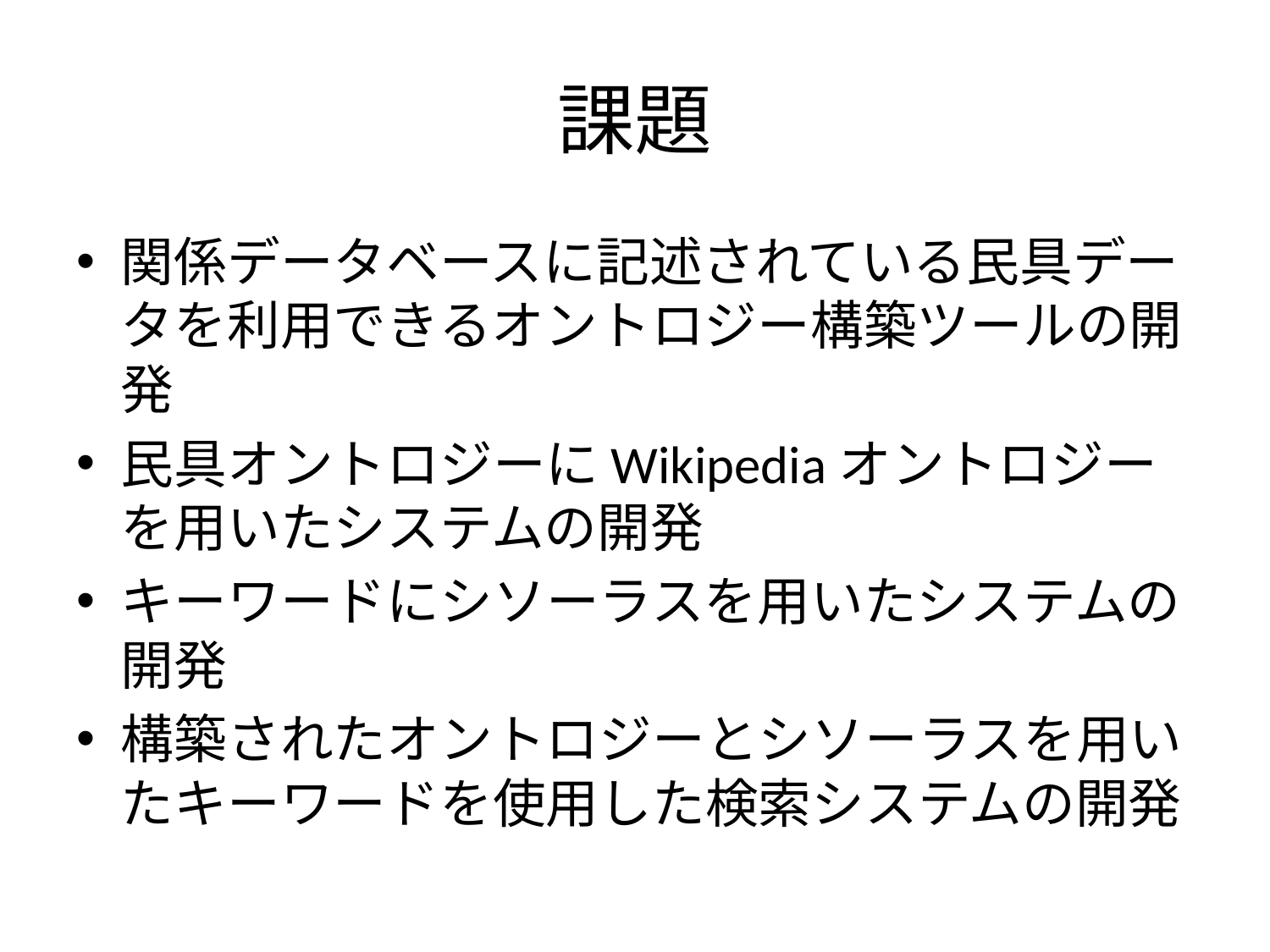

# 課題
関係データベースに記述されている民具データを利用できるオントロジー構築ツールの開発
民具オントロジーにWikipediaオントロジーを用いたシステムの開発
キーワードにシソーラスを用いたシステムの開発
構築されたオントロジーとシソーラスを用いたキーワードを使用した検索システムの開発